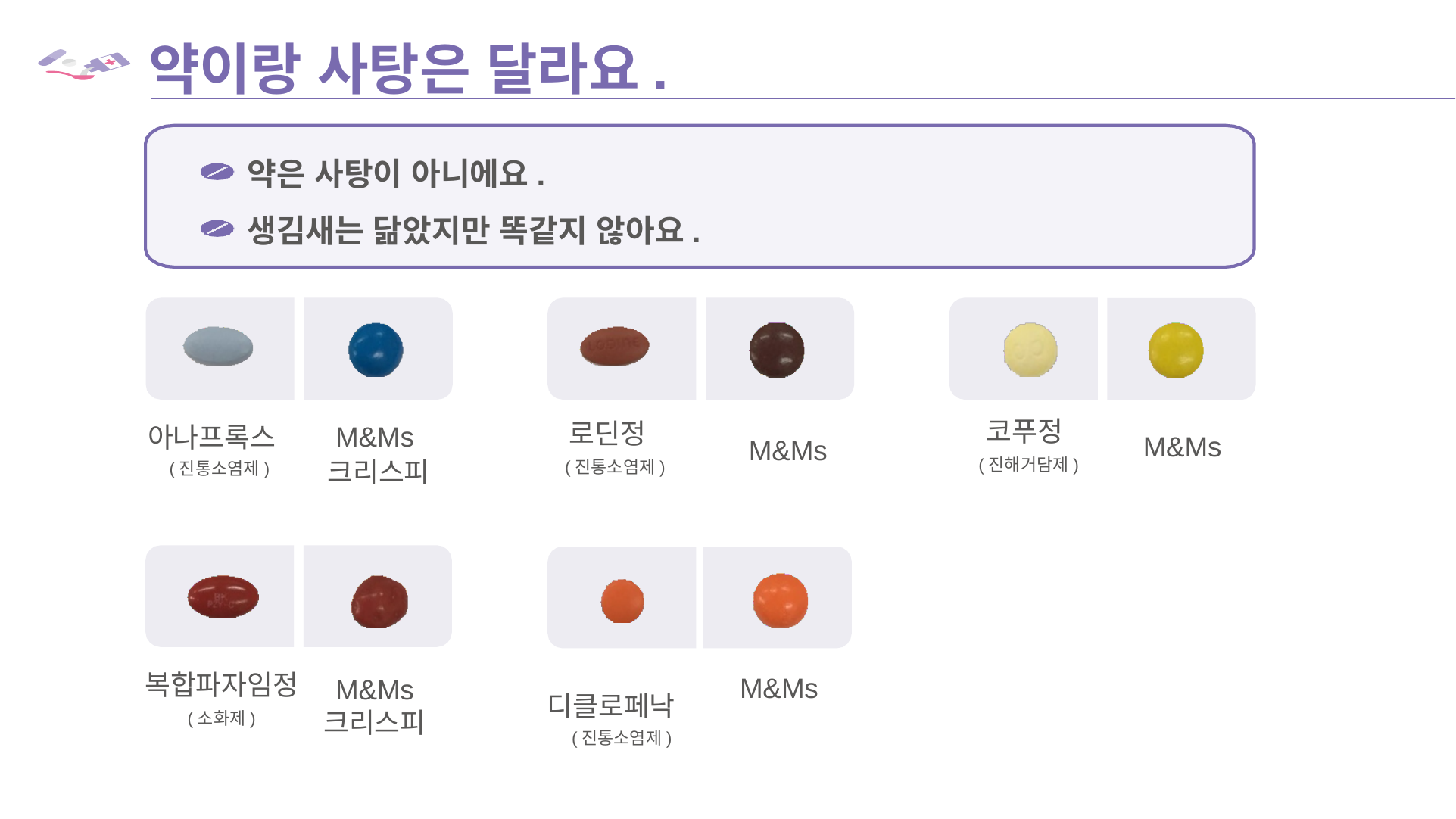

# 약이랑 사탕은 달라요.

약은 사탕이 아니에요.
생김새는 닮았지만 똑같지 않아요.

M&Ms
크리스피
코푸정
(진해거담제)
로딘정
(진통소염제)
M&Ms
아나프록스
(진통소염제)
M&Ms

M&Ms
M&Ms 크리스피
  디클로페낙
 (진통소염제)
복합파자임정
(소화제)